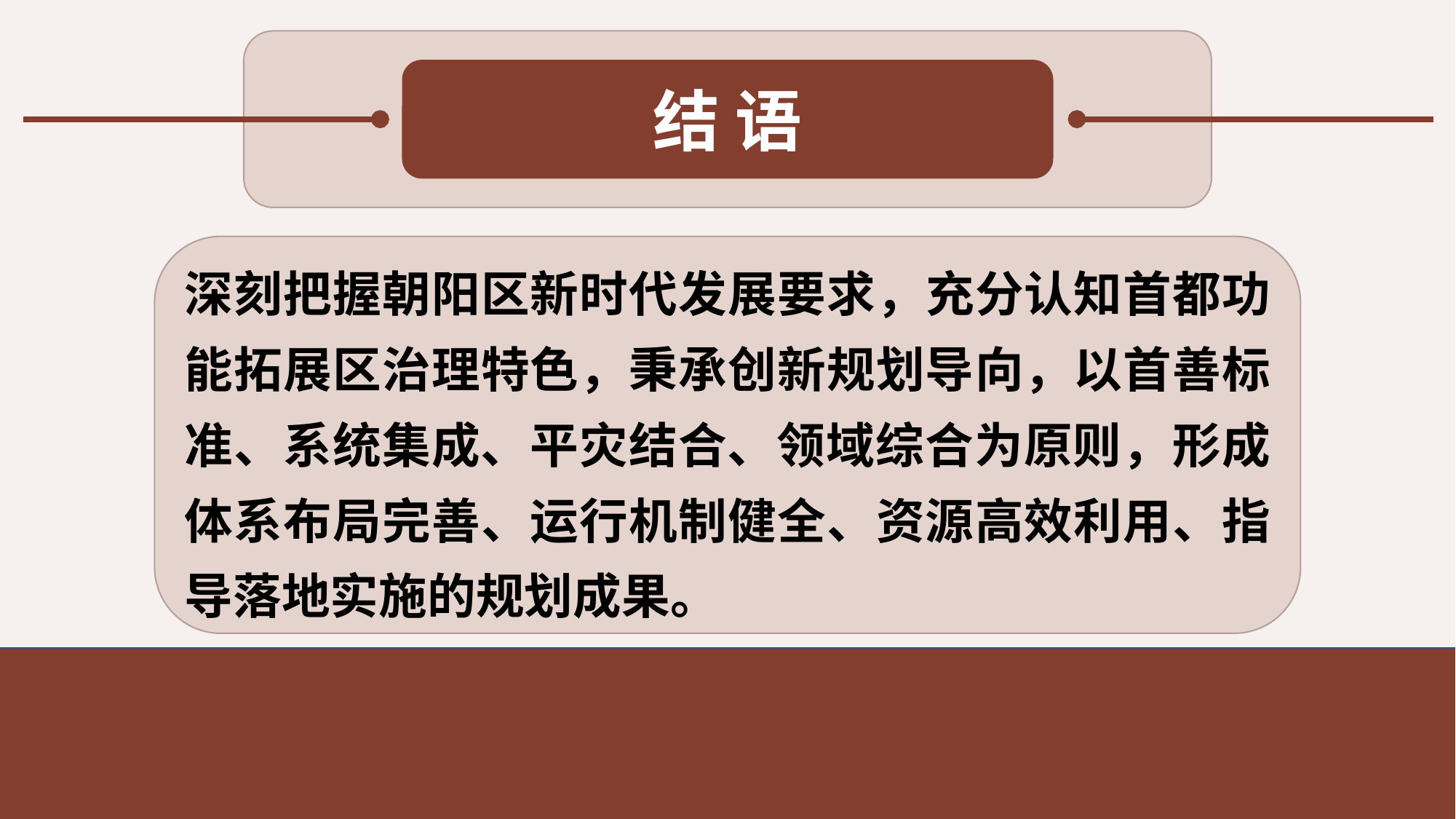

结 语
深刻把握朝阳区新时代发展要求，充分认知首都功能拓展区治理特色，秉承创新规划导向，以首善标准、系统集成、平灾结合、领域综合为原则，形成体系布局完善、运行机制健全、资源高效利用、指导落地实施的规划成果。